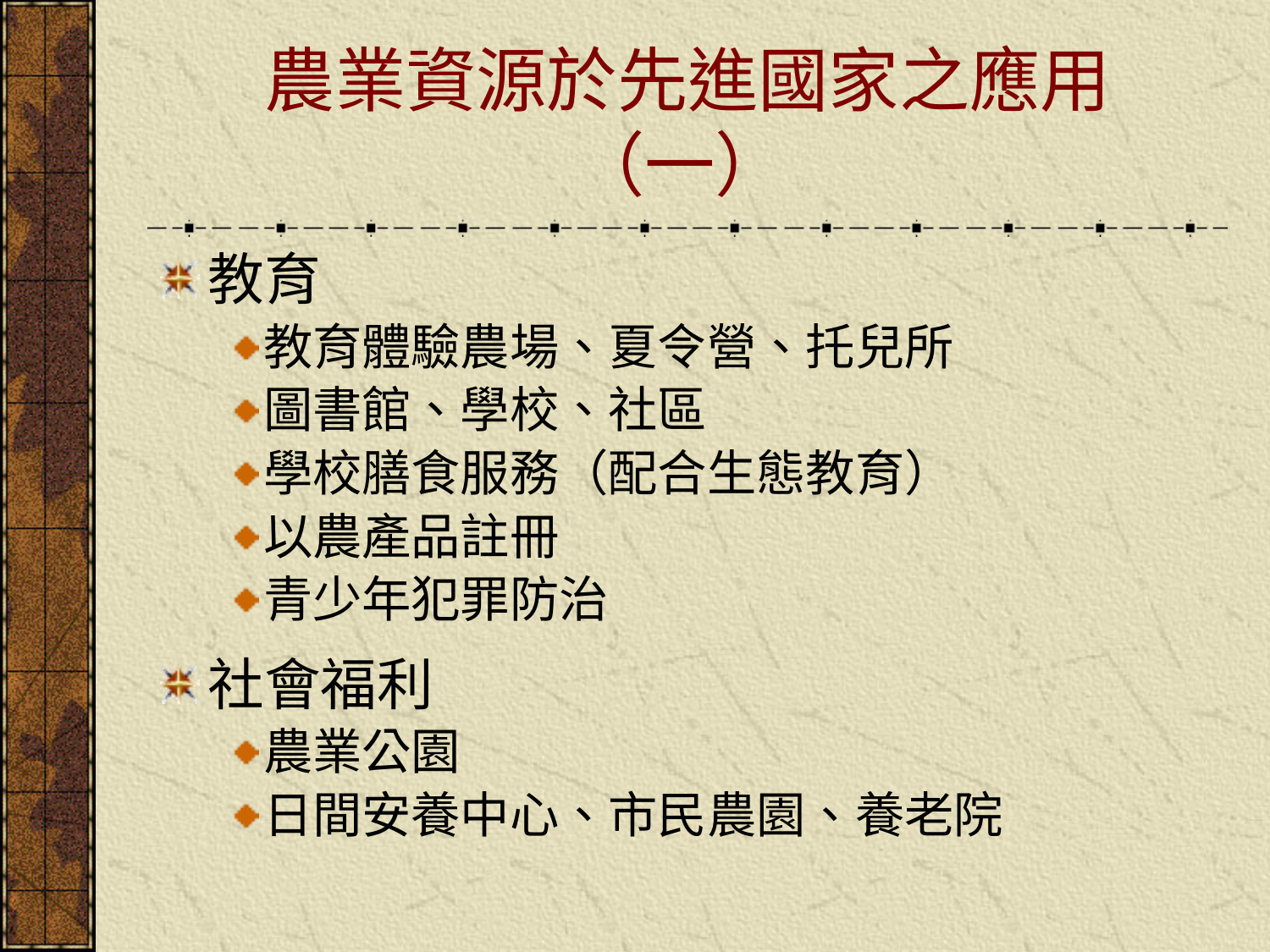

# 農業資源於先進國家之應用（一）
教育
教育體驗農場、夏令營、托兒所
圖書館、學校、社區
學校膳食服務（配合生態教育）
以農產品註冊
青少年犯罪防治
社會福利
農業公園
日間安養中心、市民農園、養老院